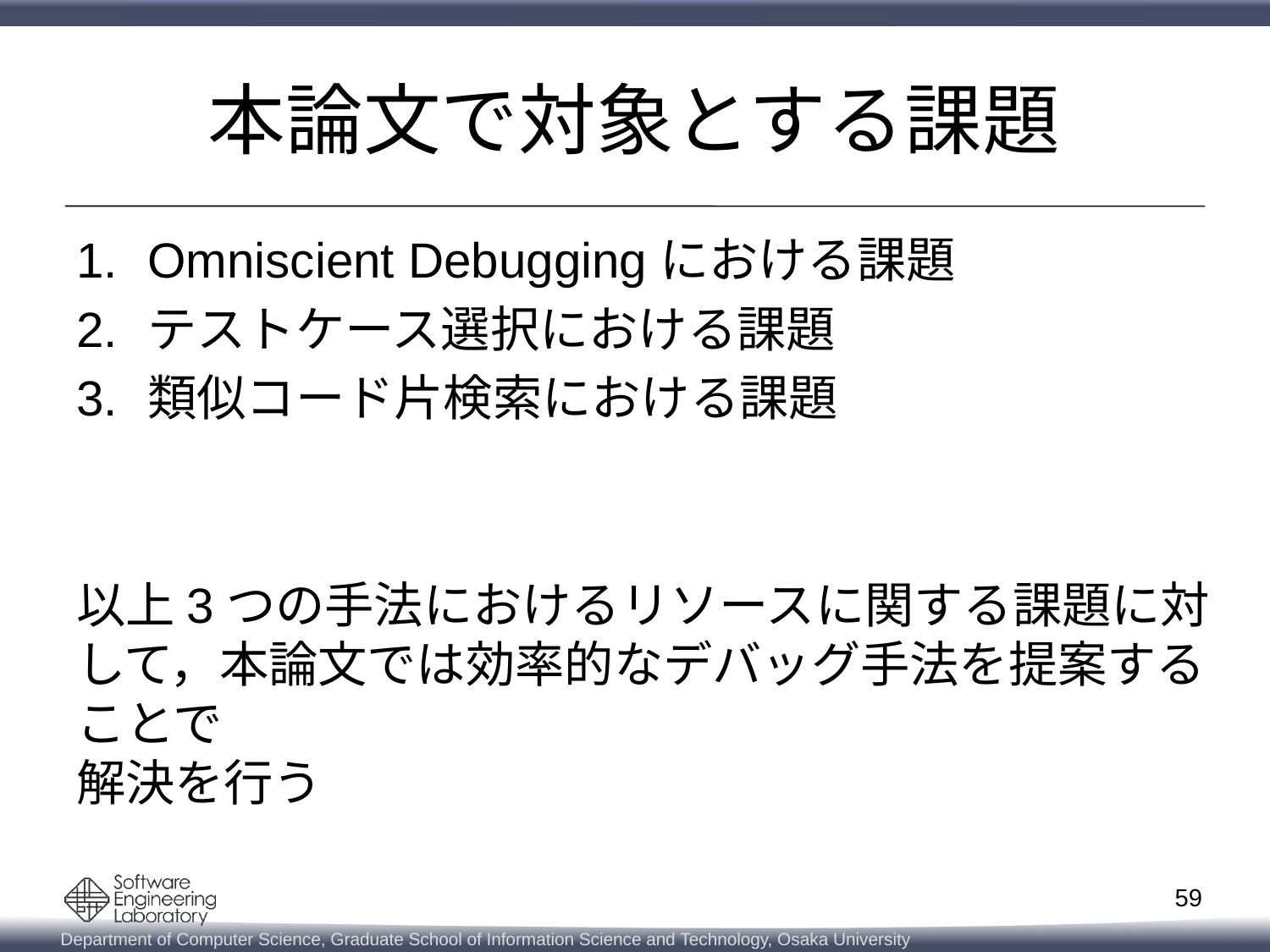

# 本論文で対象とする課題
Omniscient Debuggingにおける課題
テストケース選択における課題
類似コード片検索における課題

以上3つの手法におけるリソースに関する課題に対して，本論文では効率的なデバッグ手法を提案することで
解決を行う
59